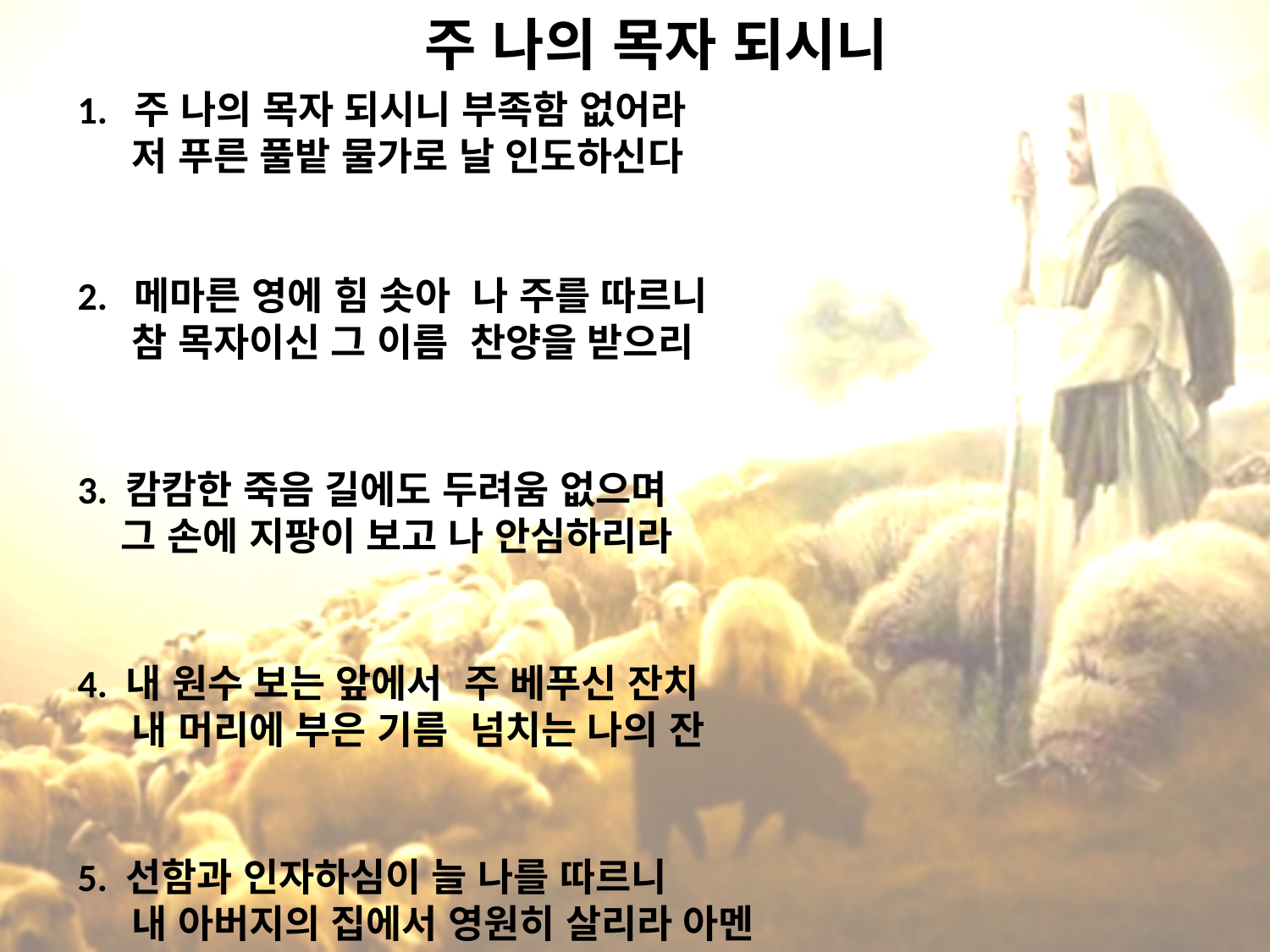

# 주 나의 목자 되시니
1.  주 나의 목자 되시니 부족함 없어라
     저 푸른 풀밭 물가로 날 인도하신다
  
2.  메마른 영에 힘 솟아  나 주를 따르니
     참 목자이신 그 이름  찬양을 받으리
3. 캄캄한 죽음 길에도 두려움 없으며
    그 손에 지팡이 보고 나 안심하리라
4. 내 원수 보는 앞에서  주 베푸신 잔치
     내 머리에 부은 기름  넘치는 나의 잔
5. 선함과 인자하심이 늘 나를 따르니
     내 아버지의 집에서 영원히 살리라 아멘